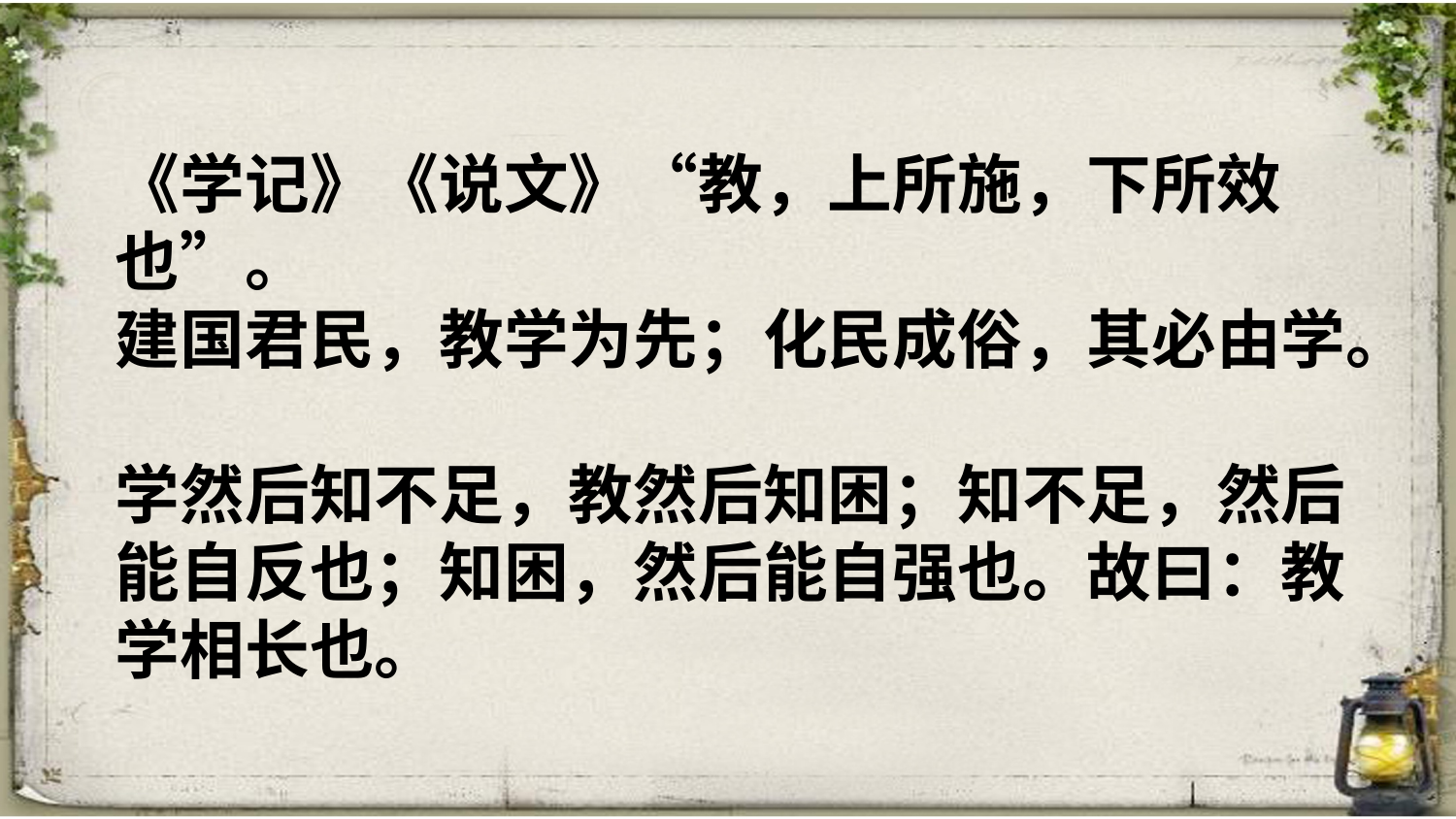

《学记》《说文》“教，上所施，下所效也”。
建国君民，教学为先；化民成俗，其必由学。

学然后知不足，教然后知困；知不足，然后能自反也；知困，然后能自强也。故曰：教学相长也。